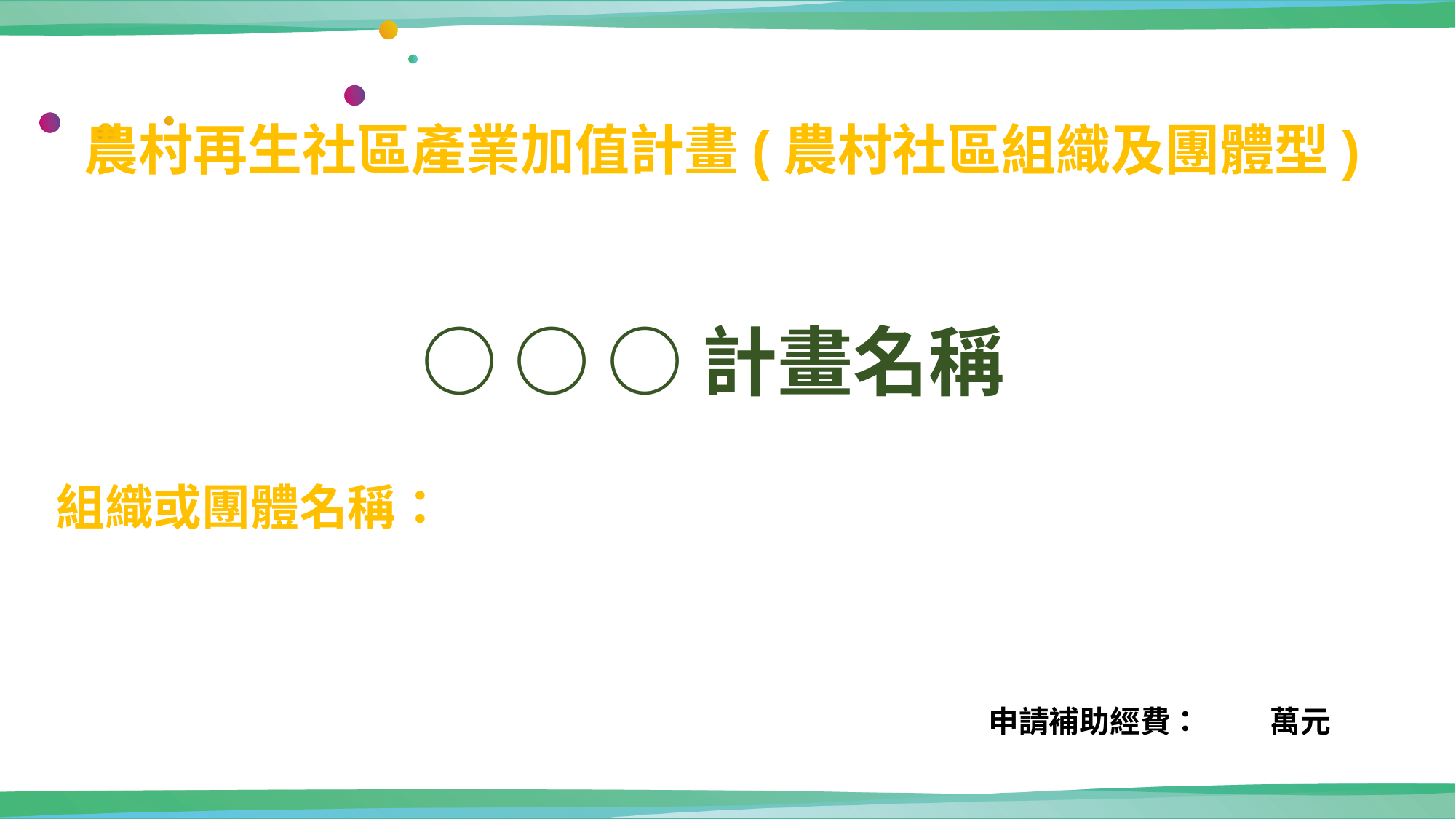

農村再生社區產業加值計畫(農村社區組織及團體型)

○ ○ ○計畫名稱

組織或團體名稱：
申請補助經費：          萬元